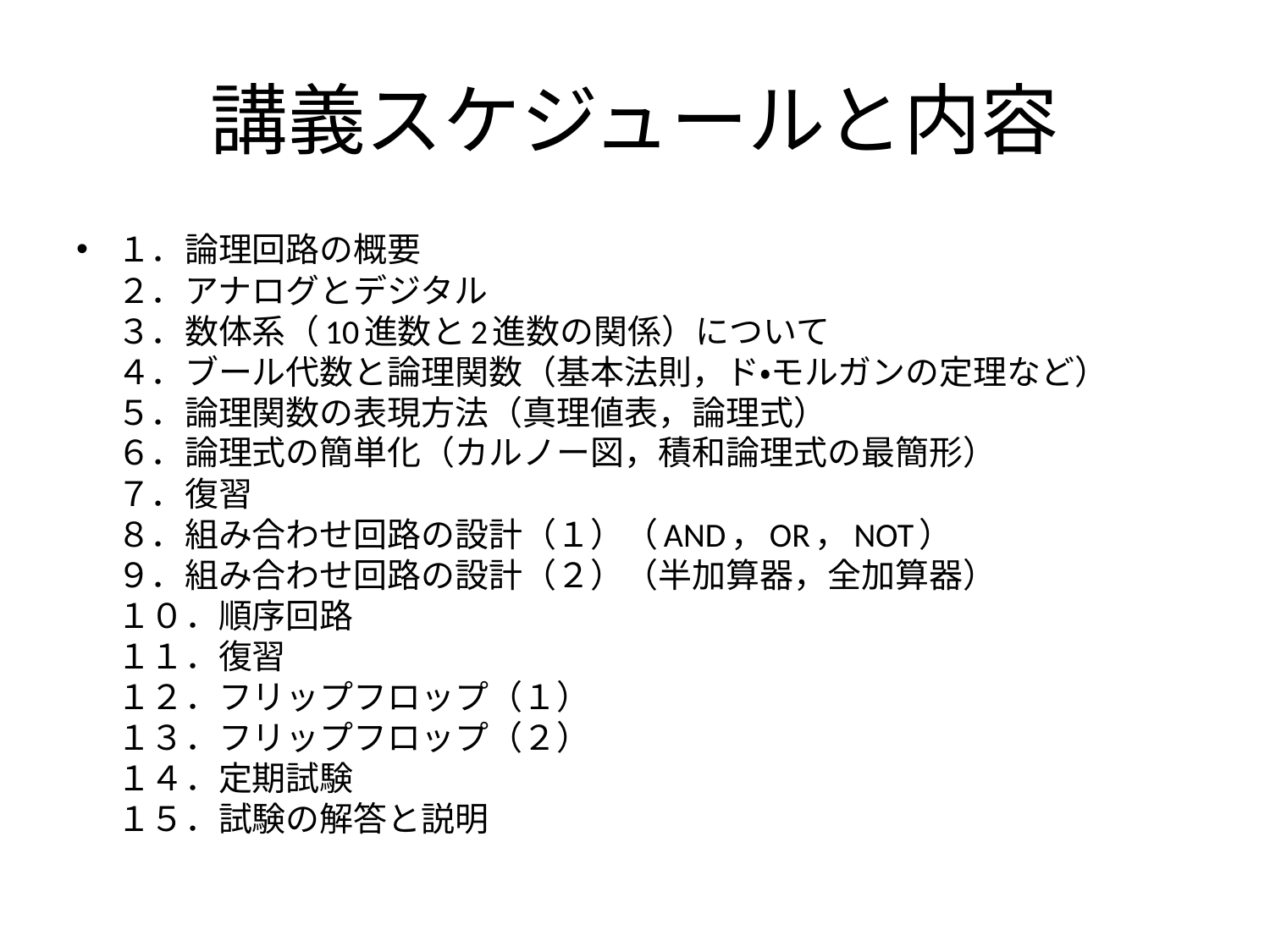

# 講義スケジュールと内容
１．論理回路の概要
２．アナログとデジタル
３．数体系（10進数と2進数の関係）について
４．ブール代数と論理関数（基本法則，ド・モルガンの定理など）
５．論理関数の表現方法（真理値表，論理式）
６．論理式の簡単化（カルノー図，積和論理式の最簡形）
７．復習
８．組み合わせ回路の設計（１）（AND，OR，NOT）
９．組み合わせ回路の設計（２）（半加算器，全加算器）
１０．順序回路
１１．復習
１２．フリップフロップ（１）
１３．フリップフロップ（２）
１４．定期試験
１５．試験の解答と説明